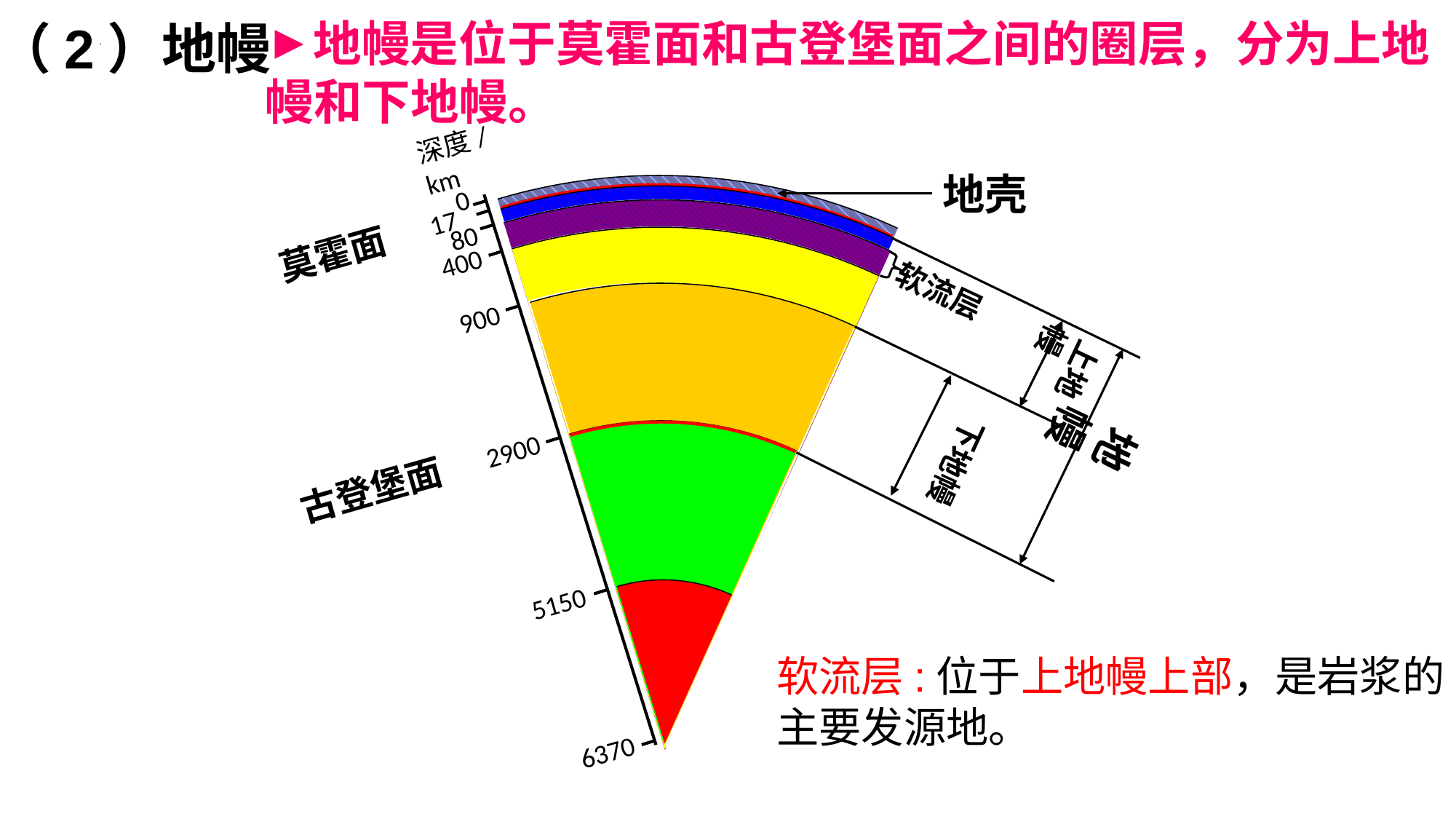

（2）地幔
1.4地球的圈层结构 (共22张PPT)
地球的圈层结构优秀ppt课件
地幔是位于莫霍面和古登堡面之间的圈层，分为上地幔和下地幔。
1.4地球的圈层结构 (共22张PPT)
地球的圈层结构优秀ppt课件

深度/km

地壳

0

17
80
莫霍面

400

软流层
900

上地幔

下地幔
地幔
2900

古登堡面

5150
软流层:位于上地幔上部，是岩浆的主要发源地。

6370
1.4地球的圈层结构 (共22张PPT)
地球的圈层结构优秀ppt课件